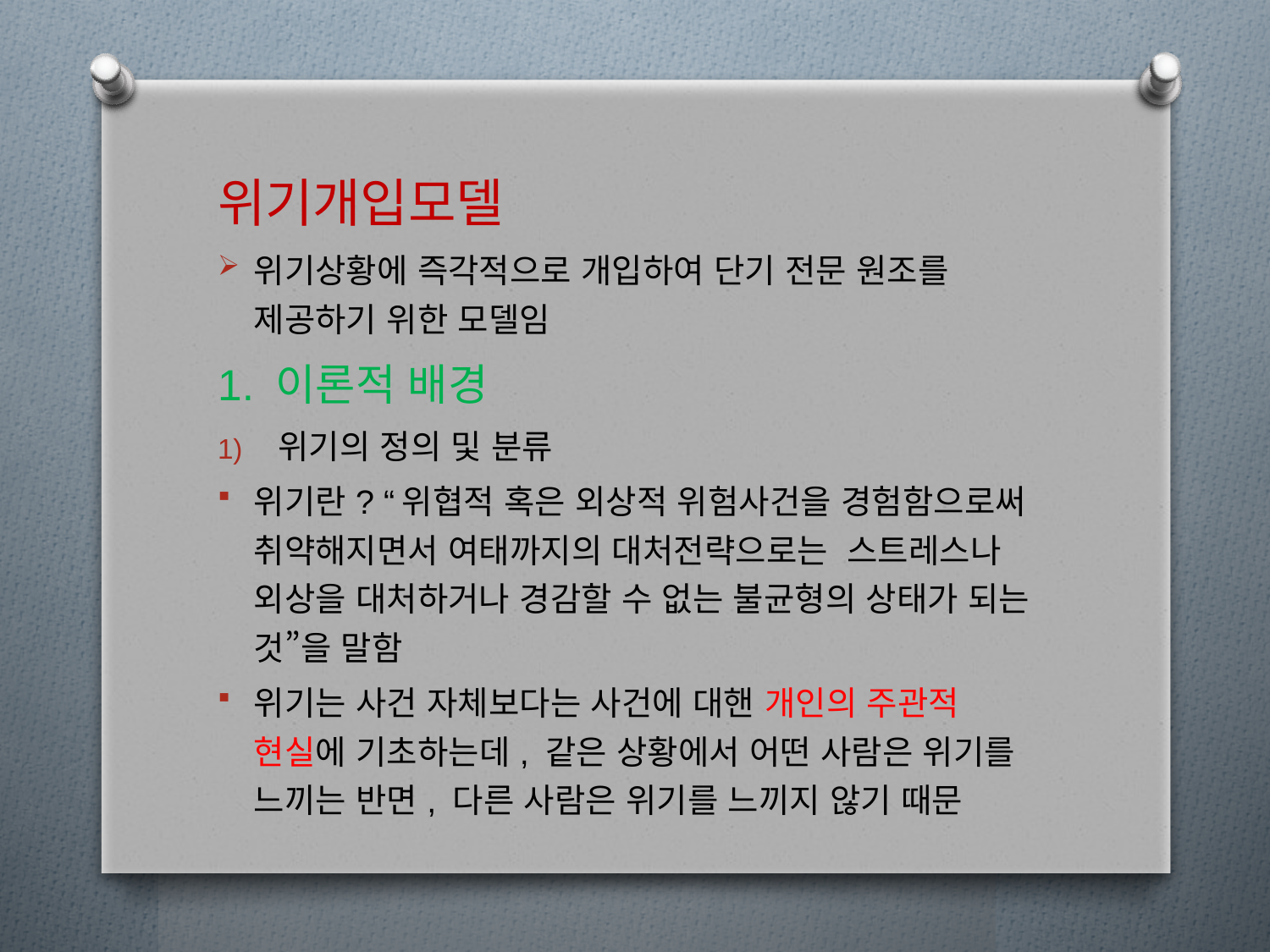

위기개입모델
위기상황에 즉각적으로 개입하여 단기 전문 원조를 제공하기 위한 모델임
1. 이론적 배경
위기의 정의 및 분류
위기란? “위협적 혹은 외상적 위험사건을 경험함으로써 취약해지면서 여태까지의 대처전략으로는  스트레스나 외상을 대처하거나 경감할 수 없는 불균형의 상태가 되는 것”을 말함
위기는 사건 자체보다는 사건에 대핸 개인의 주관적 현실에 기초하는데, 같은 상황에서 어떤 사람은 위기를 느끼는 반면, 다른 사람은 위기를 느끼지 않기 때문